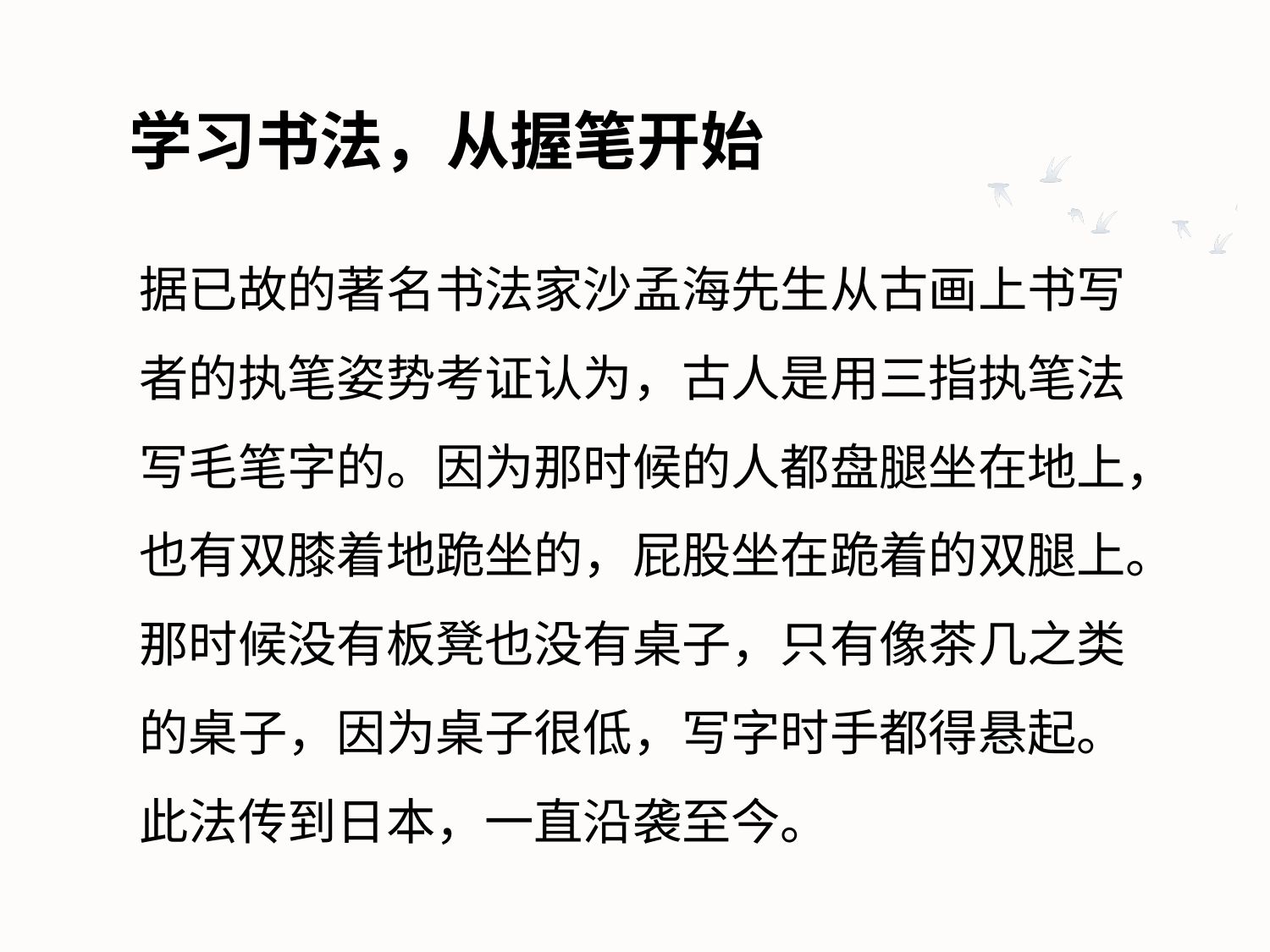

学习书法，从握笔开始
据已故的著名书法家沙孟海先生从古画上书写者的执笔姿势考证认为，古人是用三指执笔法写毛笔字的。因为那时候的人都盘腿坐在地上，也有双膝着地跪坐的，屁股坐在跪着的双腿上。那时候没有板凳也没有桌子，只有像茶几之类的桌子，因为桌子很低，写字时手都得悬起。此法传到日本，一直沿袭至今。